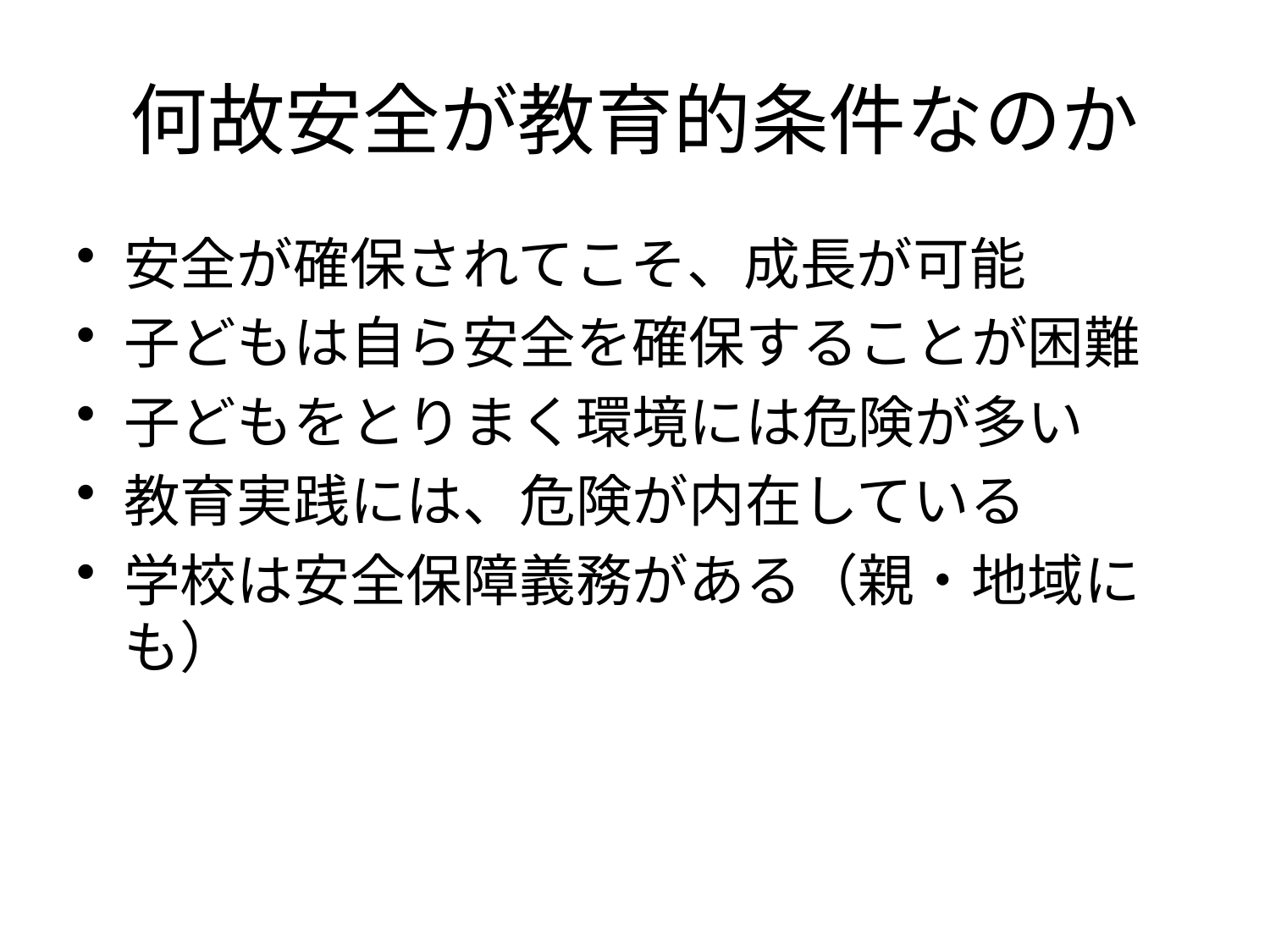

# 何故安全が教育的条件なのか
安全が確保されてこそ、成長が可能
子どもは自ら安全を確保することが困難
子どもをとりまく環境には危険が多い
教育実践には、危険が内在している
学校は安全保障義務がある（親・地域にも）